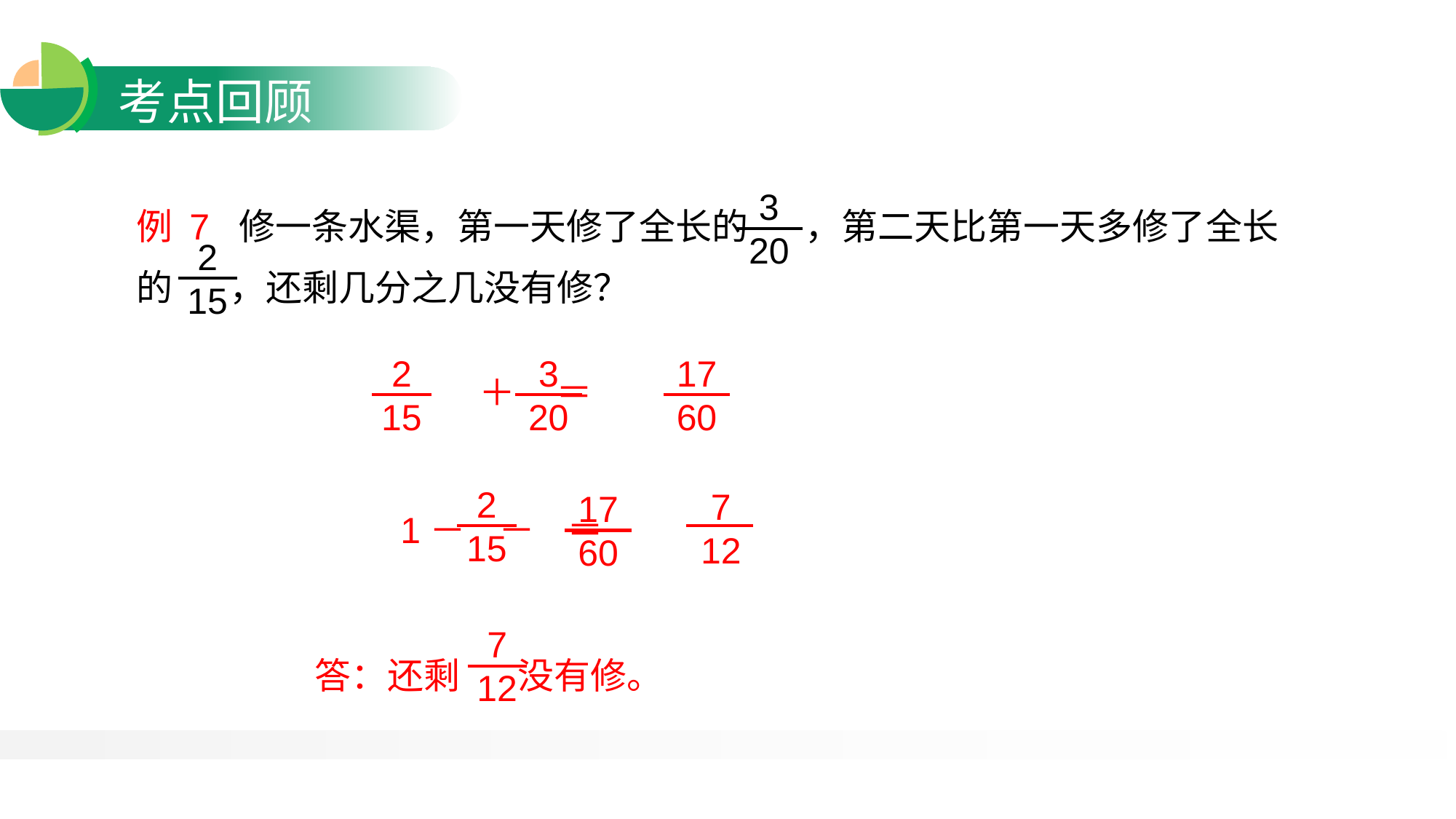

3
20
例 7  修一条水渠，第一天修了全长的       ，第二天比第一天多修了全长的       ，还剩几分之几没有修？
2
15
2
15
3
20
17
60
 ＋     ＝
2
15
7
12
17
60
1－    －    ＝
7
12
答：还剩       没有修。